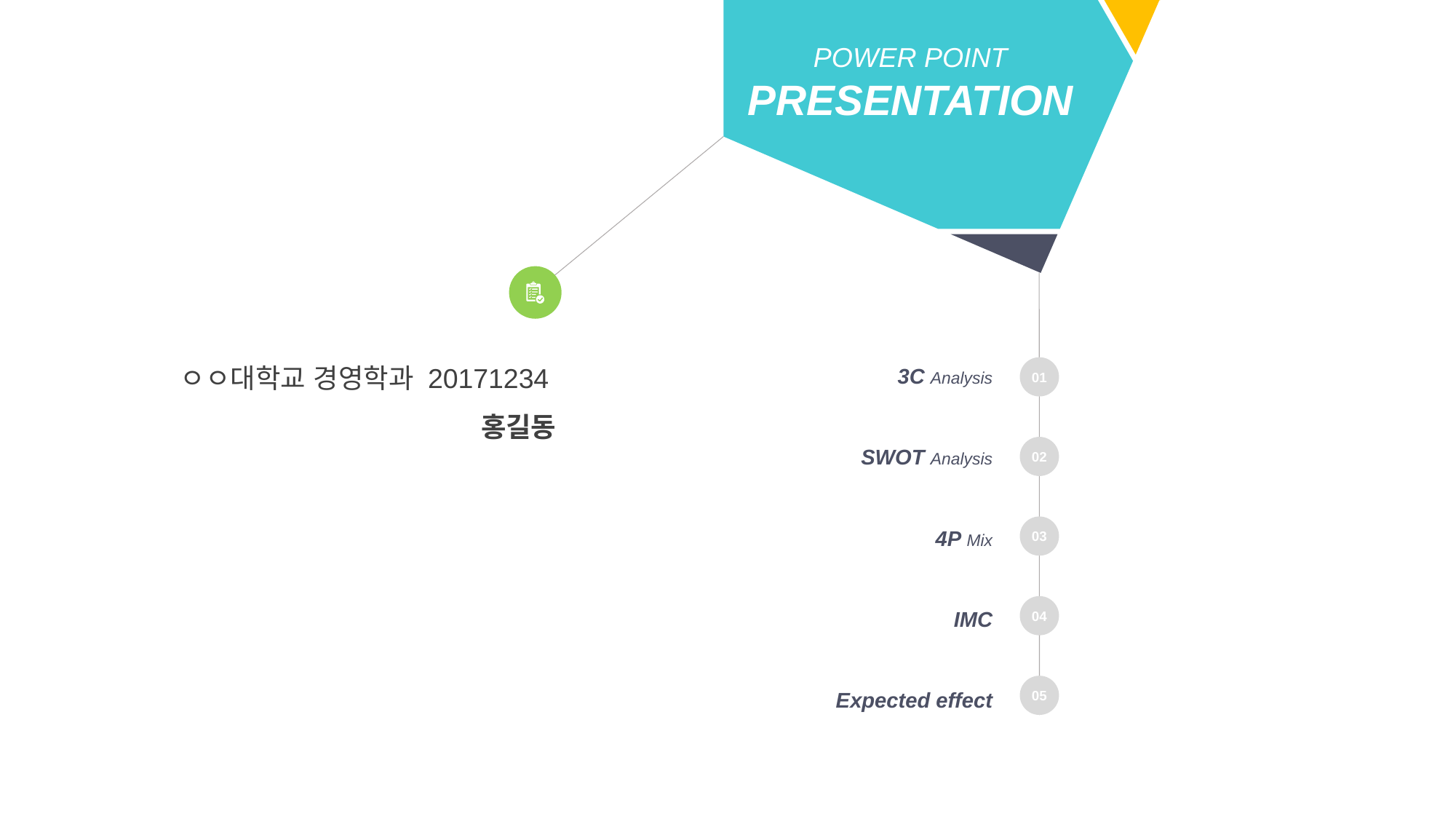

POWER POINT PRESENTATION

ㅇㅇ대학교 경영학과 20171234
홍길동
3C Analysis
01
02
SWOT Analysis
03
4P Mix
04
IMC
05
Expected effect